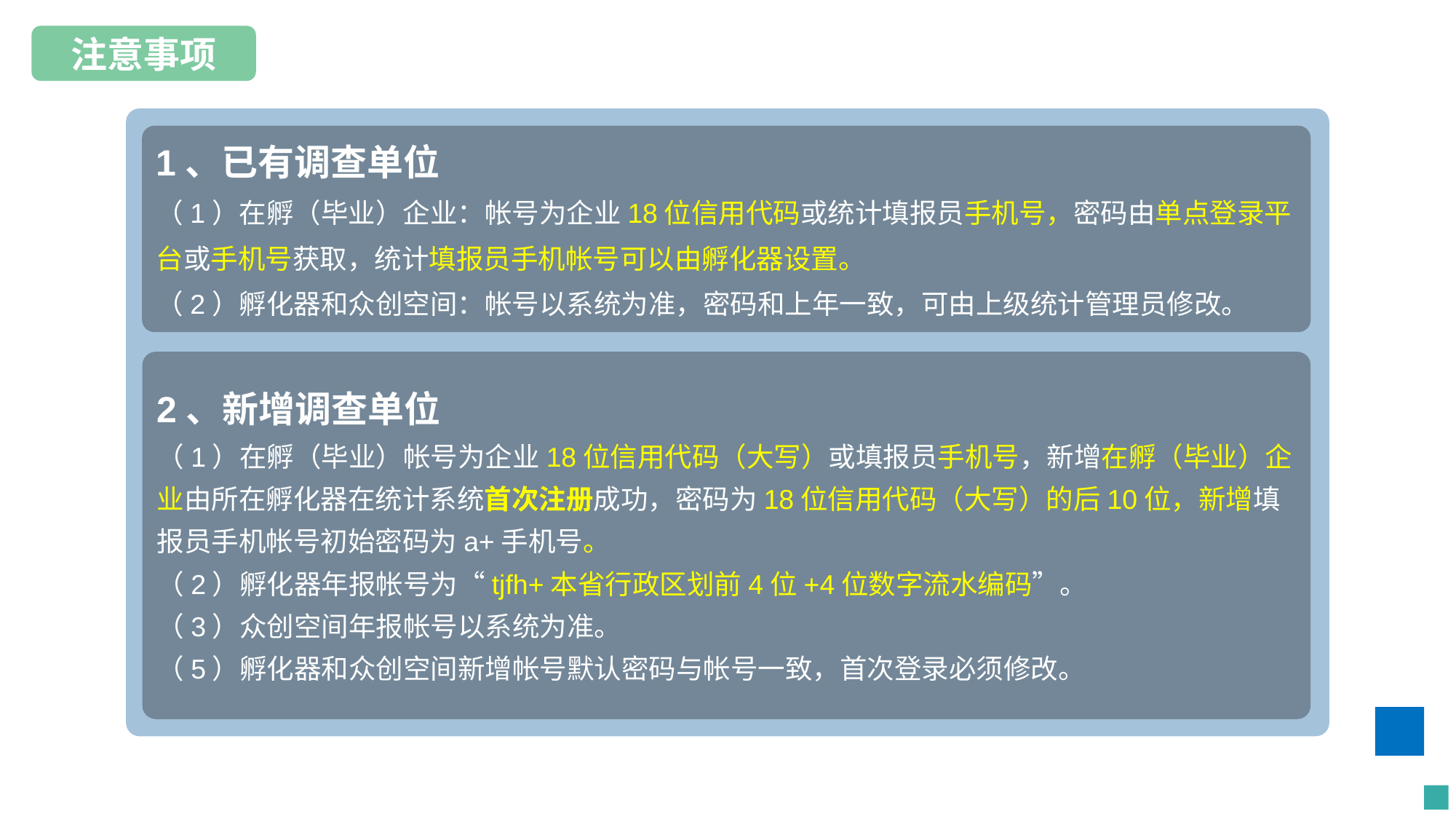

注意事项

1、已有调查单位
（1）在孵（毕业）企业：帐号为企业18位信用代码或统计填报员手机号，密码由单点登录平台或手机号获取，统计填报员手机帐号可以由孵化器设置。
（2）孵化器和众创空间：帐号以系统为准，密码和上年一致，可由上级统计管理员修改。
2、新增调查单位
（1）在孵（毕业）帐号为企业18位信用代码（大写）或填报员手机号，新增在孵（毕业）企业由所在孵化器在统计系统首次注册成功，密码为18位信用代码（大写）的后10位，新增填报员手机帐号初始密码为a+手机号。
（2）孵化器年报帐号为“tjfh+本省行政区划前4位+4位数字流水编码”。
（3）众创空间年报帐号以系统为准。
（5）孵化器和众创空间新增帐号默认密码与帐号一致，首次登录必须修改。